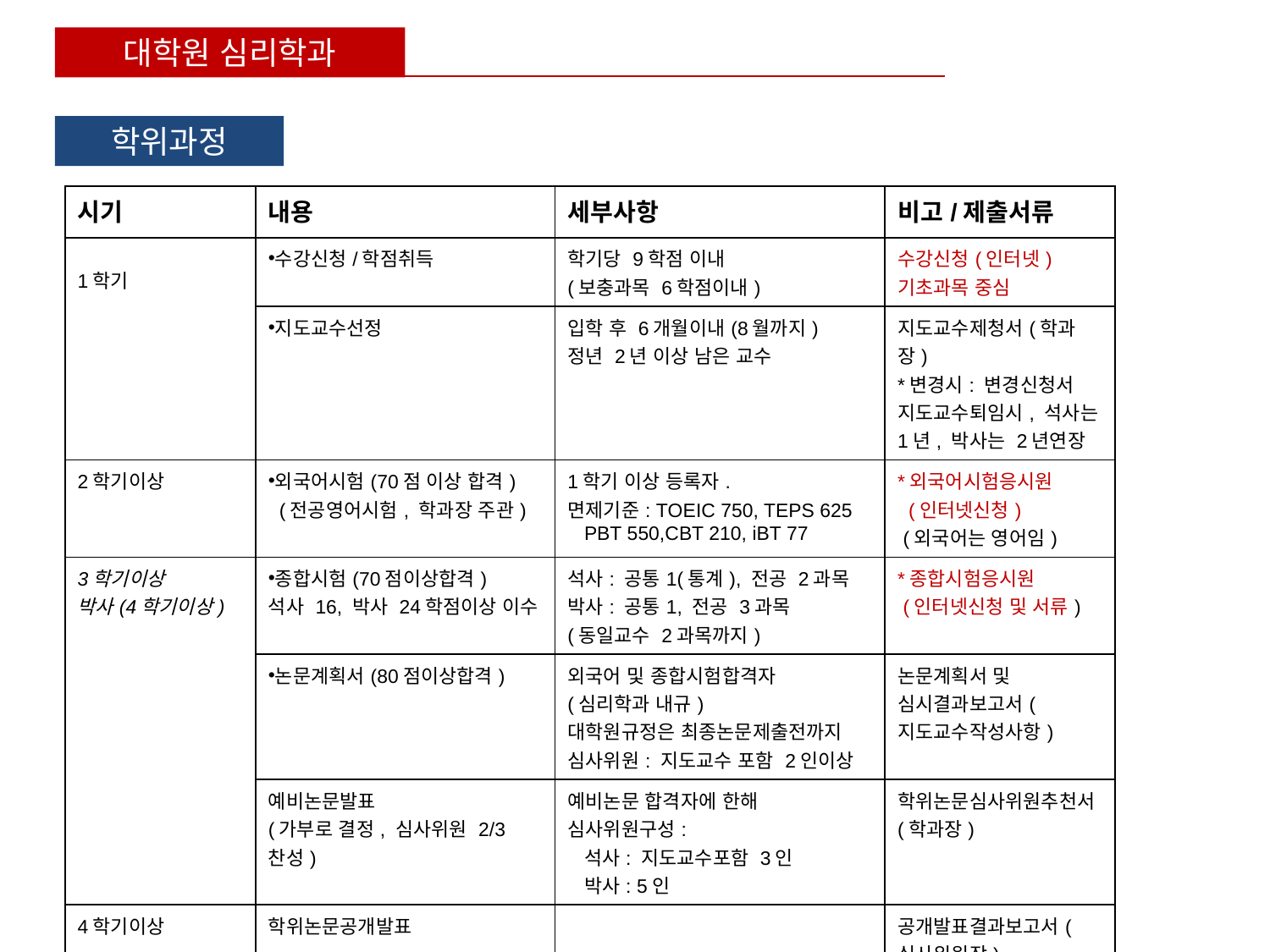

대학원 심리학과
학위과정
| 시기 | 내용 | 세부사항 | 비고/제출서류 |
| --- | --- | --- | --- |
| 1학기 | 수강신청/학점취득 | 학기당 9학점 이내 (보충과목 6학점이내) | 수강신청(인터넷) 기초과목 중심 |
|  | 지도교수선정 | 입학 후 6개월이내(8월까지) 정년 2년 이상 남은 교수 | 지도교수제청서(학과장) \*변경시: 변경신청서 지도교수퇴임시, 석사는 1년, 박사는 2년연장 |
| 2학기이상 | 외국어시험(70점 이상 합격) (전공영어시험, 학과장 주관) | 1학기 이상 등록자. 면제기준: TOEIC 750, TEPS 625 PBT 550,CBT 210, iBT 77 | \*외국어시험응시원 (인터넷신청) (외국어는 영어임) |
| 3학기이상 박사(4학기이상) | 종합시험(70점이상합격) 석사 16, 박사 24학점이상 이수 | 석사: 공통1(통계), 전공 2과목 박사: 공통1, 전공 3과목 (동일교수 2과목까지) | \*종합시험응시원 (인터넷신청 및 서류) |
|  | 논문계획서(80점이상합격) | 외국어 및 종합시험합격자 (심리학과 내규) 대학원규정은 최종논문제출전까지 심사위원: 지도교수 포함 2인이상 | 논문계획서 및 심시결과보고서(지도교수작성사항) |
|  | 예비논문발표 (가부로 결정, 심사위원 2/3찬성) | 예비논문 합격자에 한해 심사위원구성: 석사: 지도교수포함 3인 박사: 5인 | 학위논문심사위원추천서(학과장) |
| 4학기이상 | 학위논문공개발표 |  | 공개발표결과보고서(심사위원장) |
|  | 학위논문심사 & 구술시험 (심사위원 전원 80점이상) | 원래는 3회이상 (실제는 1회 정도)-박사는 3회 | 학위논문심사결과보고서(심사위원장) |